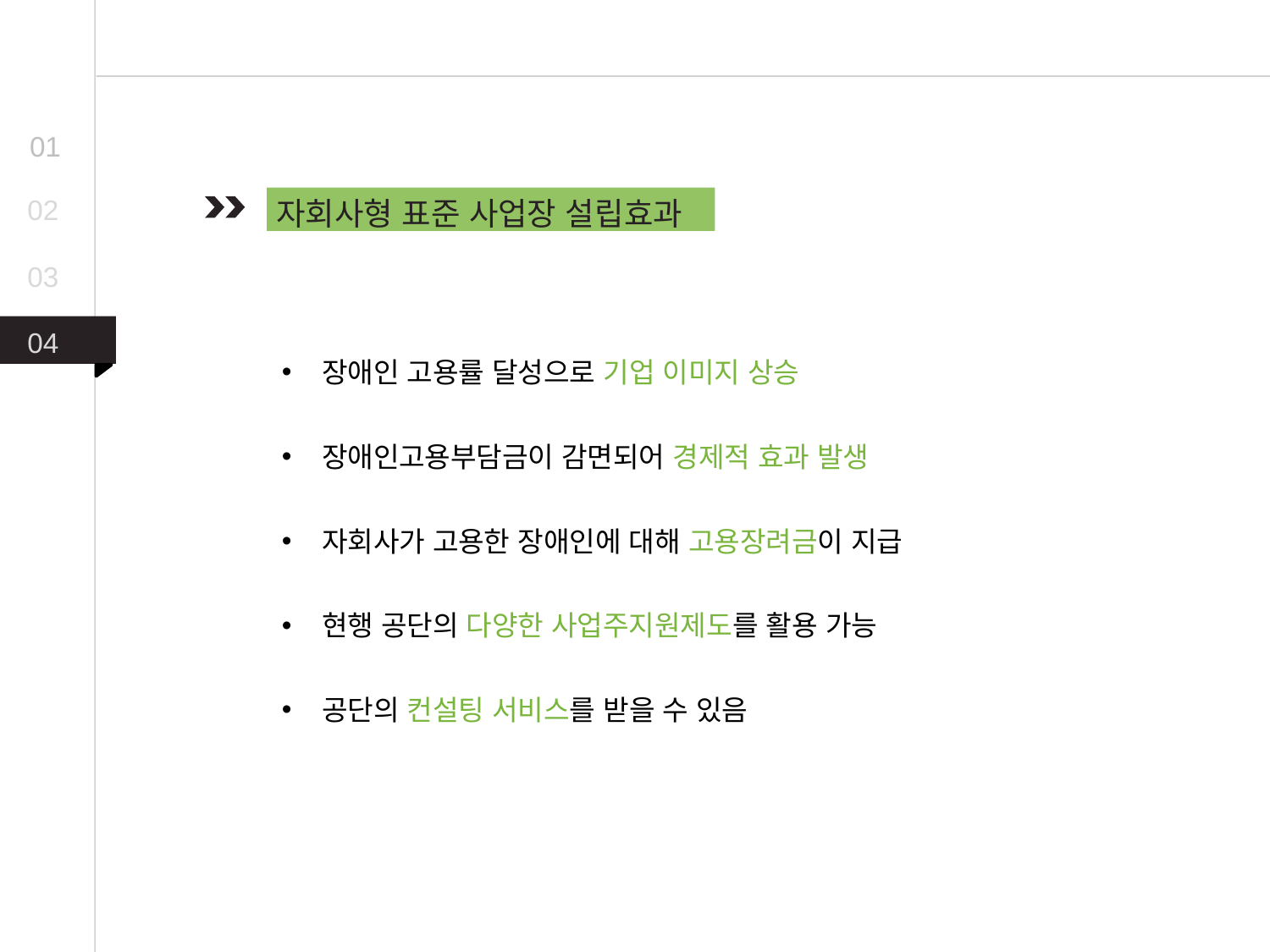

01
02
자회사형 표준 사업장 설립효과

03
장애인 고용률 달성으로 기업 이미지 상승
장애인고용부담금이 감면되어 경제적 효과 발생
자회사가 고용한 장애인에 대해 고용장려금이 지급
현행 공단의 다양한 사업주지원제도를 활용 가능
공단의 컨설팅 서비스를 받을 수 있음

04